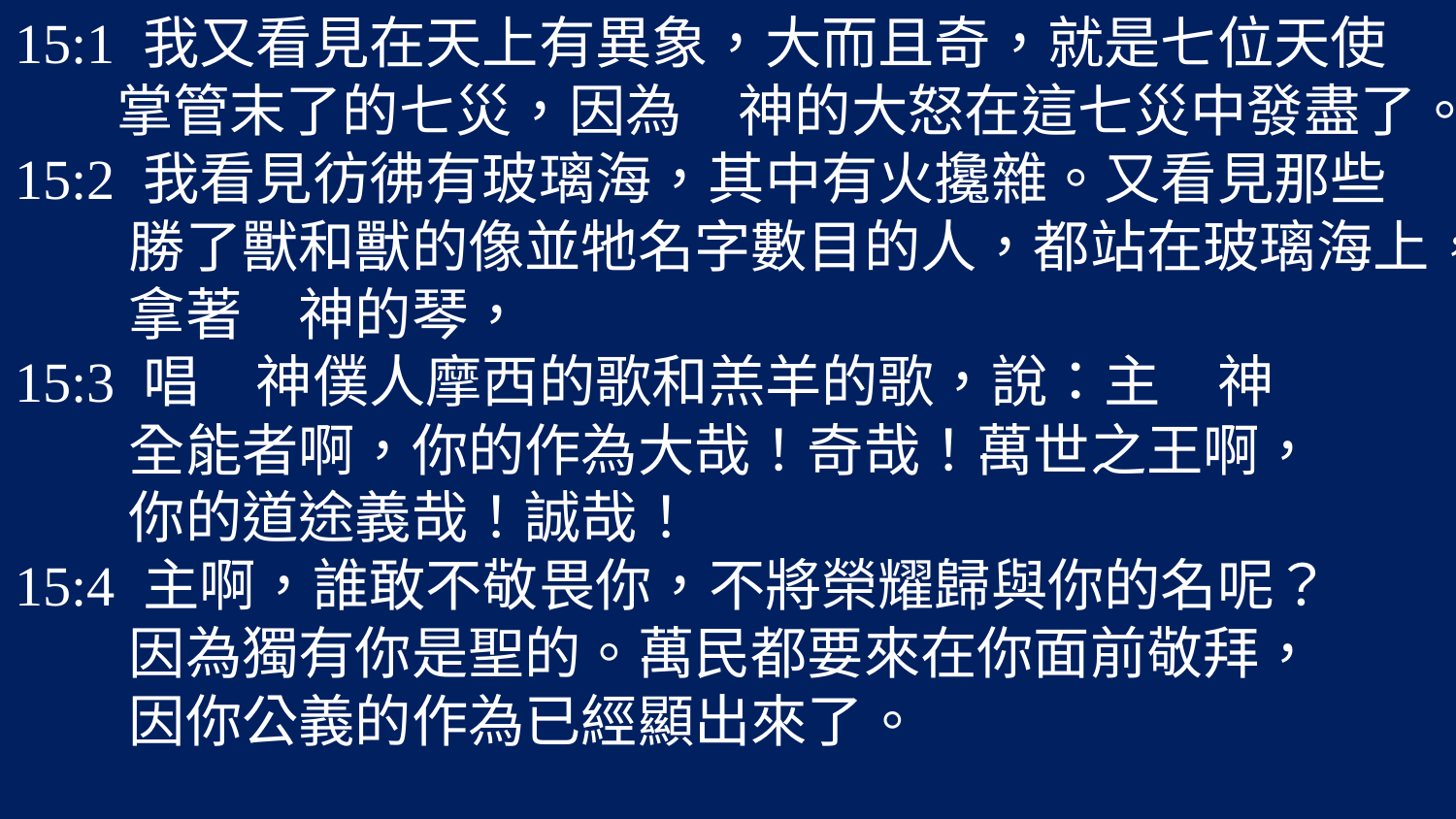

15:1 我又看見在天上有異象，大而且奇，就是七位天使
       掌管末了的七災，因為　神的大怒在這七災中發盡了。
15:2 我看見彷彿有玻璃海，其中有火攙雜。又看見那些
        勝了獸和獸的像並牠名字數目的人，都站在玻璃海上，
        拿著　神的琴，
15:3 唱　神僕人摩西的歌和羔羊的歌，說：主　神
        全能者啊，你的作為大哉！奇哉！萬世之王啊，
        你的道途義哉！誠哉！
15:4 主啊，誰敢不敬畏你，不將榮耀歸與你的名呢？
        因為獨有你是聖的。萬民都要來在你面前敬拜，
        因你公義的作為已經顯出來了。